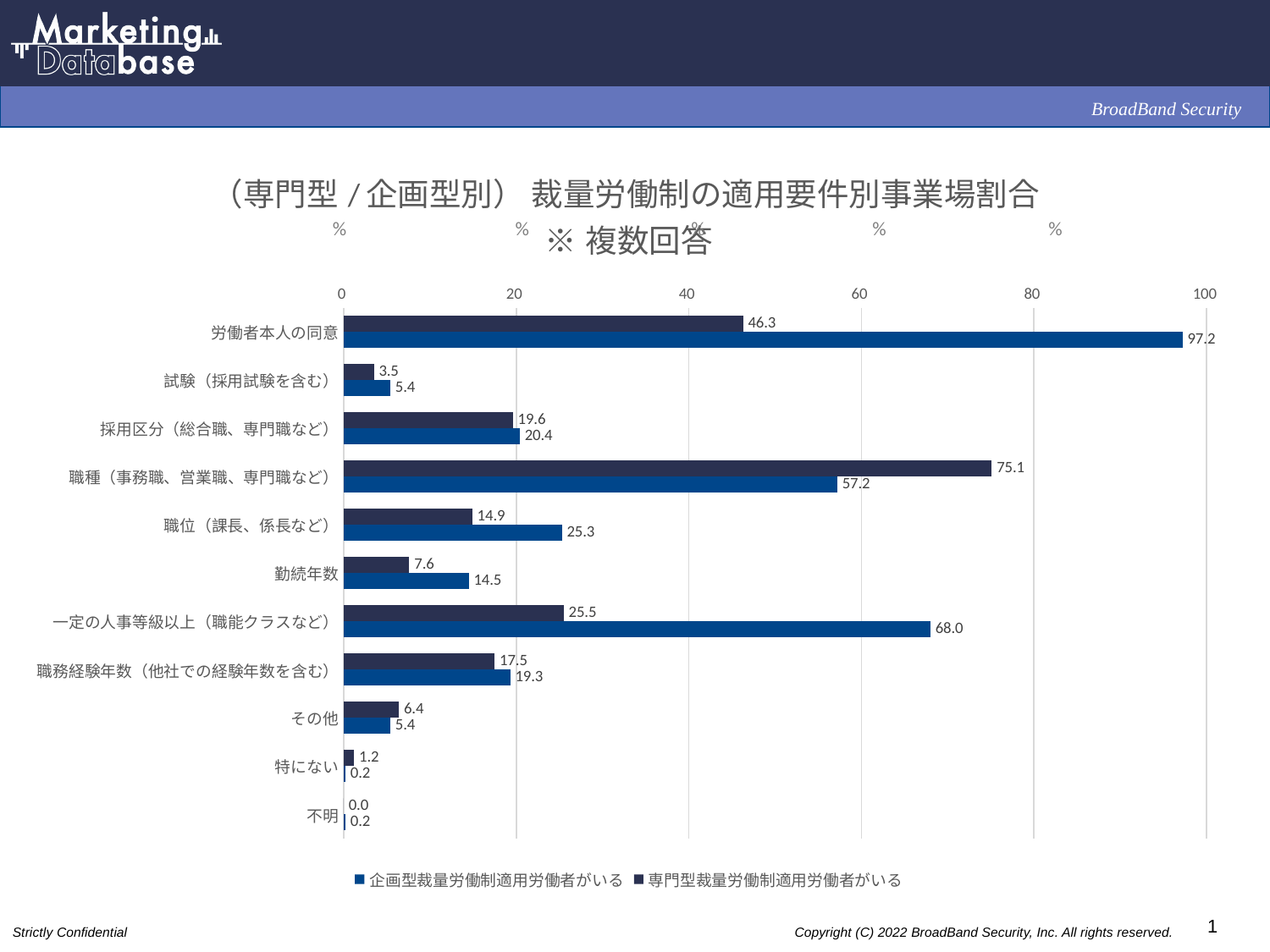

### Chart: （専門型/企画型別） 裁量労働制の適用要件別事業場割合
※複数回答

| Category | 専門型裁量労働制適用労働者がいる | 企画型裁量労働制適用労働者がいる |
|---|---|---|
| 労働者本人の同意 | 46.3 | 97.2 |
| 試験（採用試験を含む） | 3.5 | 5.4 |
| 採用区分（総合職、専門職など） | 19.6 | 20.4 |
| 職種（事務職、営業職、専門職など） | 75.1 | 57.2 |
| 職位（課長、係長など） | 14.9 | 25.3 |
| 勤続年数 | 7.6 | 14.5 |
| 一定の人事等級以上（職能クラスなど） | 25.5 | 68.0 |
| 職務経験年数（他社での経験年数を含む） | 17.5 | 19.3 |
| その他 | 6.4 | 5.4 |
| 特にない | 1.2 | 0.2 |
| 不明 | 0.0 | 0.2 |